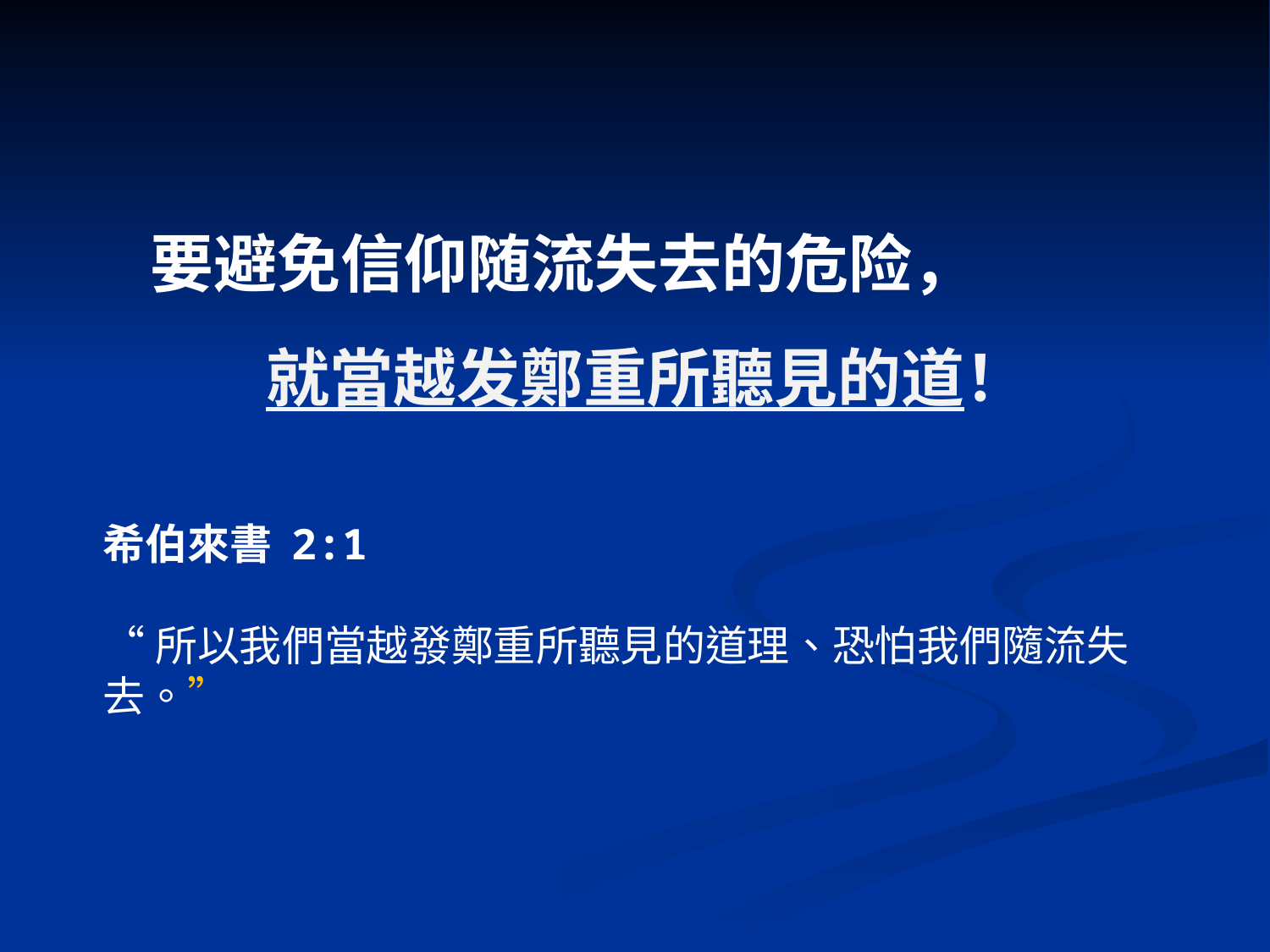

要避免信仰随流失去的危险，
       就當越发鄭重所聽見的道！

希伯來書 2:1

“所以我們當越發鄭重所聽見的道理、恐怕我們隨流失去。”